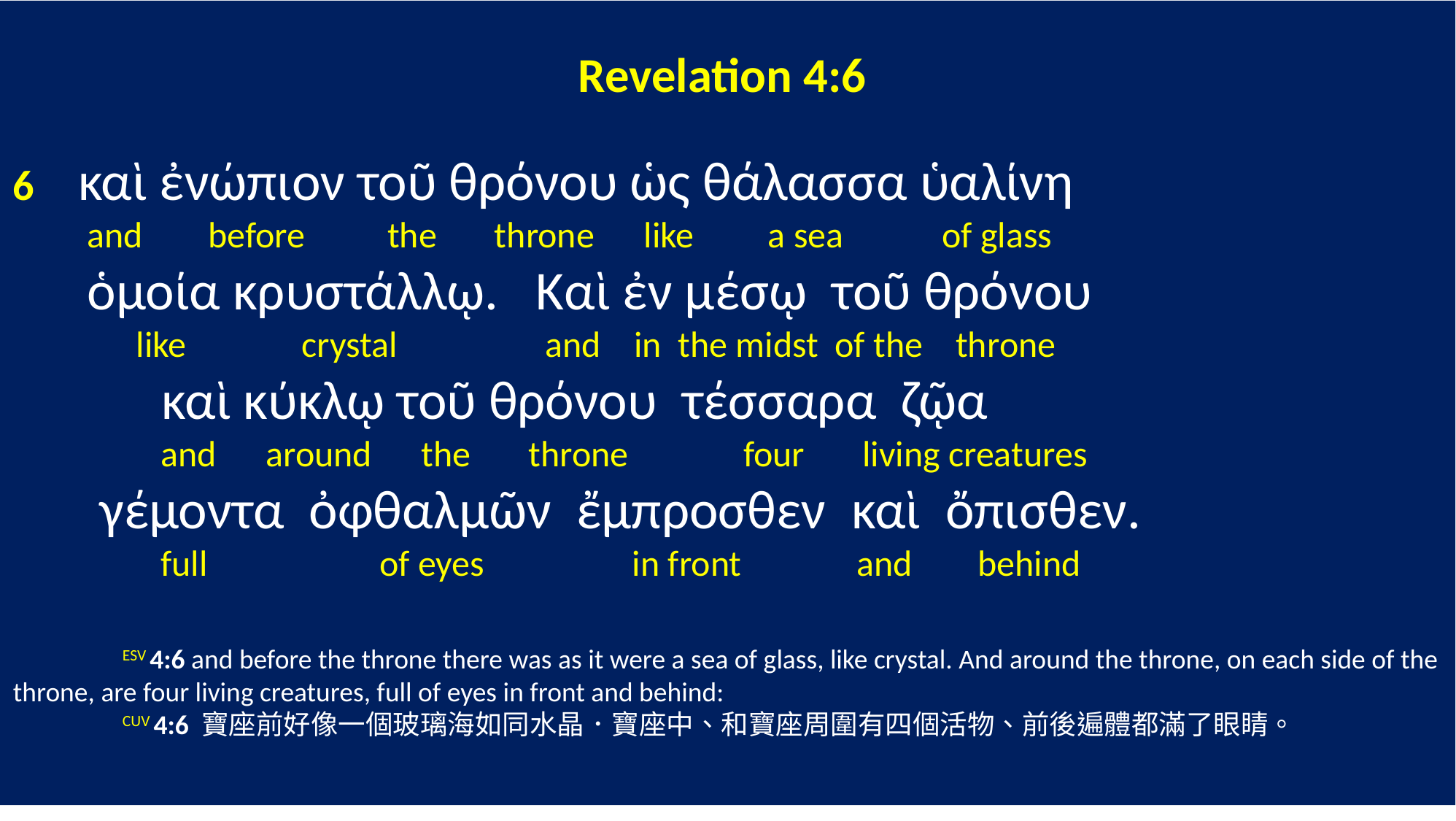

Revelation 4:6

6    καὶ ἐνώπιον τοῦ θρόνου ὡς θάλασσα ὑαλίνη
         and        before          the       throne      like         a sea            of glass
      ὁμοία κρυστάλλῳ.   Καὶ ἐν μέσῳ  τοῦ θρόνου
               like              crystal                  and    in  the midst  of the    throne
            καὶ κύκλῳ τοῦ θρόνου  τέσσαρα  ζῷα
                  and      around      the       throne              four       living creatures
       γέμοντα  ὀφθαλμῶν  ἔμπροσθεν  καὶ  ὄπισθεν.
                  full                     of eyes                  in front              and        behind

	ESV 4:6 and before the throne there was as it were a sea of glass, like crystal. And around the throne, on each side of the throne, are four living creatures, full of eyes in front and behind:
	CUV 4:6 寶座前好像一個玻璃海如同水晶．寶座中、和寶座周圍有四個活物、前後遍體都滿了眼睛。